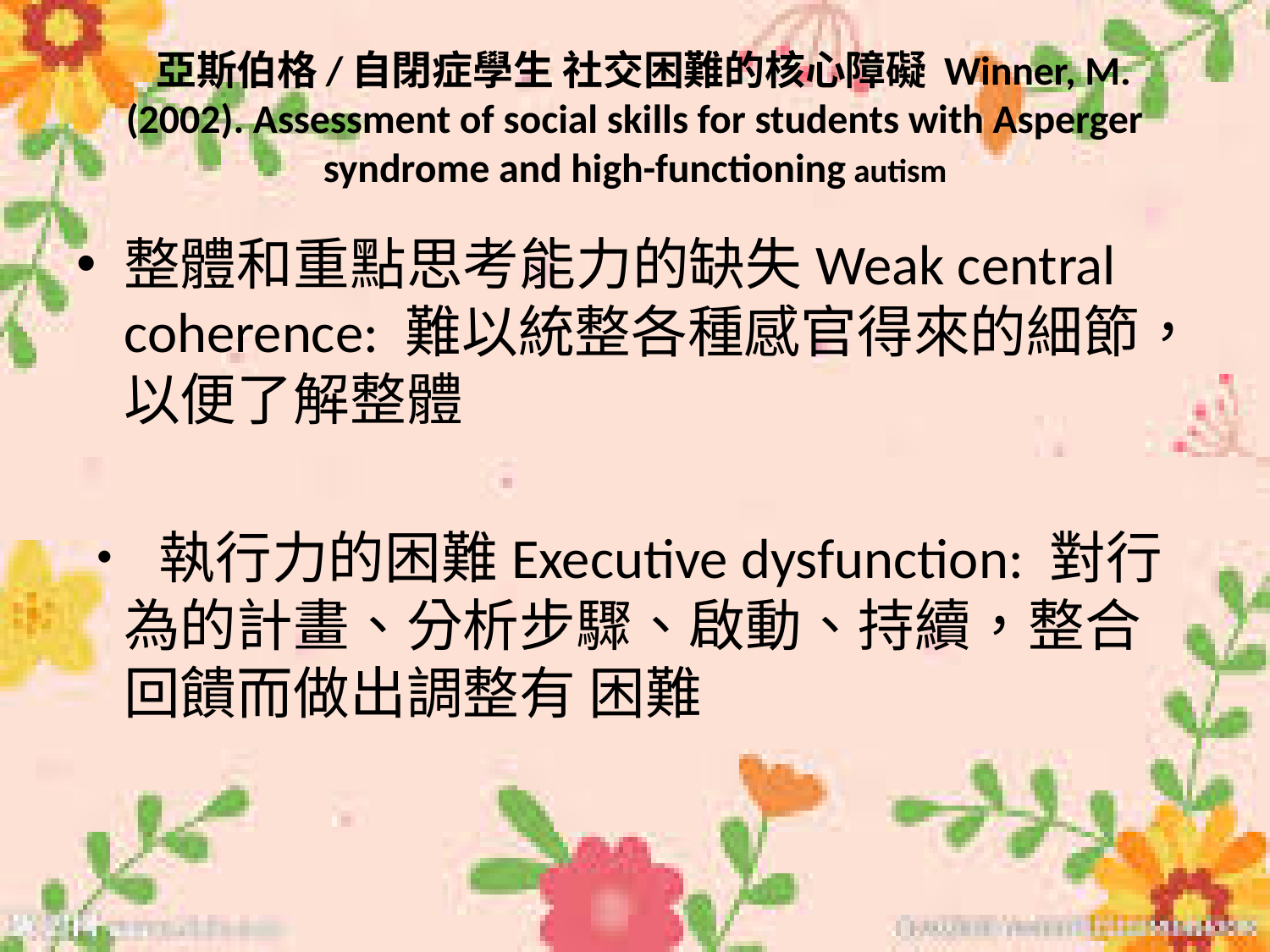

# 亞斯伯格/自閉症學生 社交困難的核心障礙 Winner, M. (2002). Assessment of social skills for students with Asperger syndrome and high-functioning autism
整體和重點思考能力的缺失Weak central coherence: 難以統整各種感官得來的細節，以便了解整體

• 執行力的困難Executive dysfunction: 對行為的計畫、分析步驟、啟動、持續，整合回饋而做出調整有 困難